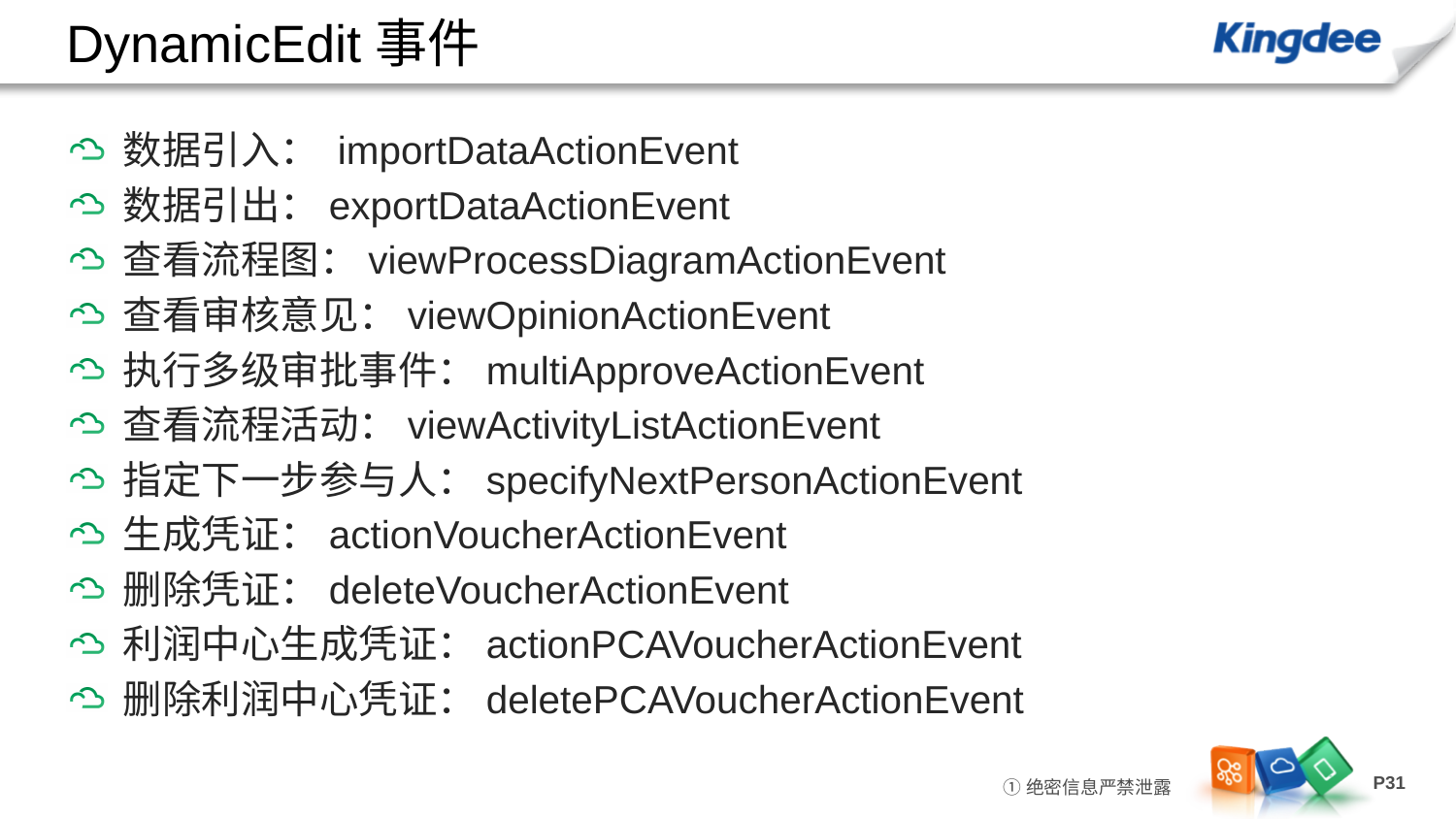

# DynamicEdit事件
数据引入： importDataActionEvent
数据引出：exportDataActionEvent
查看流程图：viewProcessDiagramActionEvent
查看审核意见：viewOpinionActionEvent
执行多级审批事件：multiApproveActionEvent
查看流程活动：viewActivityListActionEvent
指定下一步参与人：specifyNextPersonActionEvent
生成凭证：actionVoucherActionEvent
删除凭证：deleteVoucherActionEvent
利润中心生成凭证：actionPCAVoucherActionEvent
删除利润中心凭证：deletePCAVoucherActionEvent